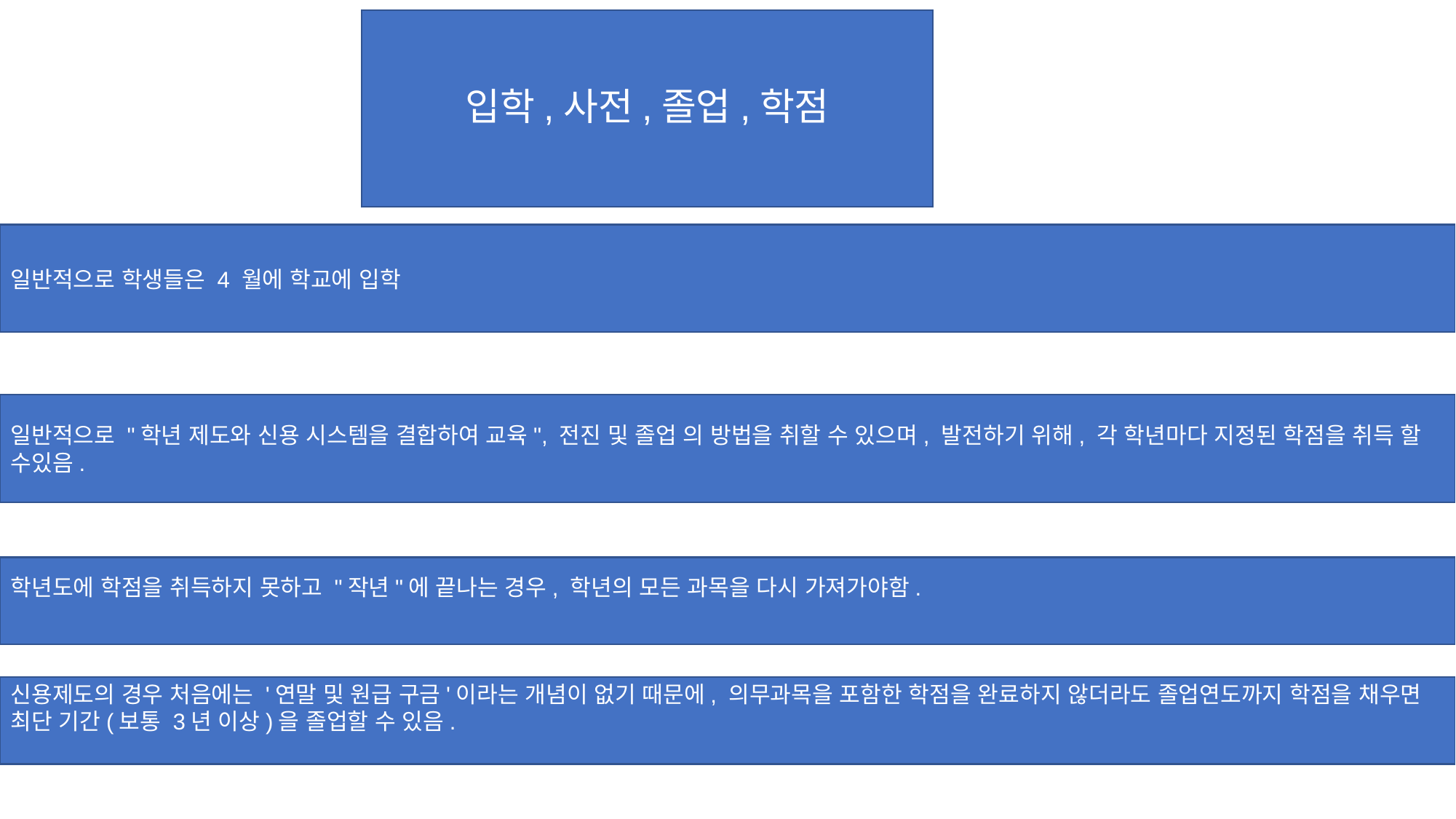

입학,사전,졸업,학점
#
일반적으로 학생들은 4 월에 학교에 입학
일반적으로 "학년 제도와 신용 시스템을 결합하여 교육", 전진 및 졸업 의 방법을 취할 수 있으며, 발전하기 위해, 각 학년마다 지정된 학점을 취득 할 수있음.
학년도에 학점을 취득하지 못하고 "작년"에 끝나는 경우, 학년의 모든 과목을 다시 가져가야함.

신용제도의 경우 처음에는 '연말 및 원급 구금'이라는 개념이 없기 때문에, 의무과목을 포함한 학점을 완료하지 않더라도 졸업연도까지 학점을 채우면 최단 기간(보통 3년 이상)을 졸업할 수 있음.